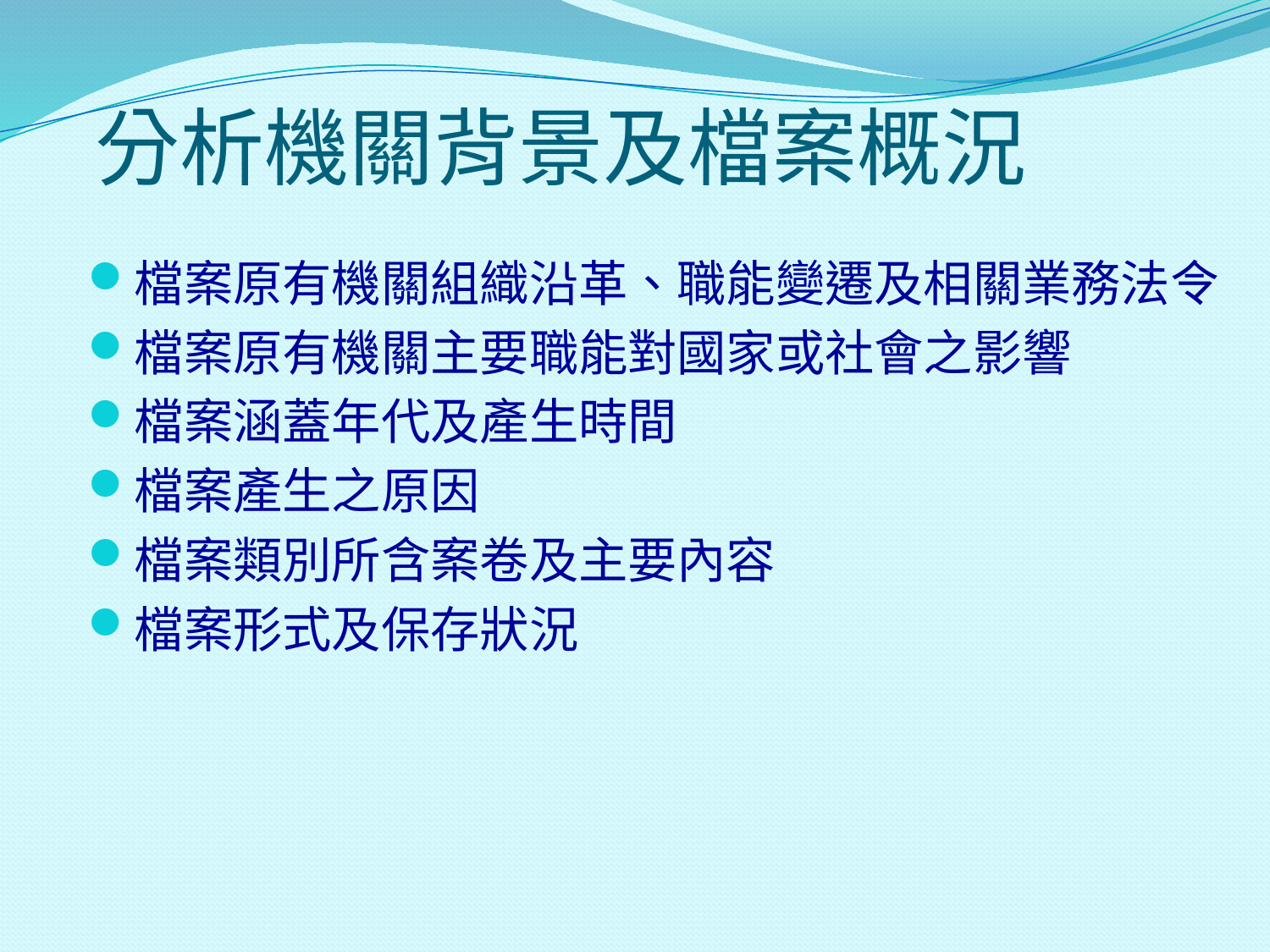

# 分析機關背景及檔案概況
檔案原有機關組織沿革、職能變遷及相關業務法令
檔案原有機關主要職能對國家或社會之影響
檔案涵蓋年代及產生時間
檔案產生之原因
檔案類別所含案卷及主要內容
檔案形式及保存狀況